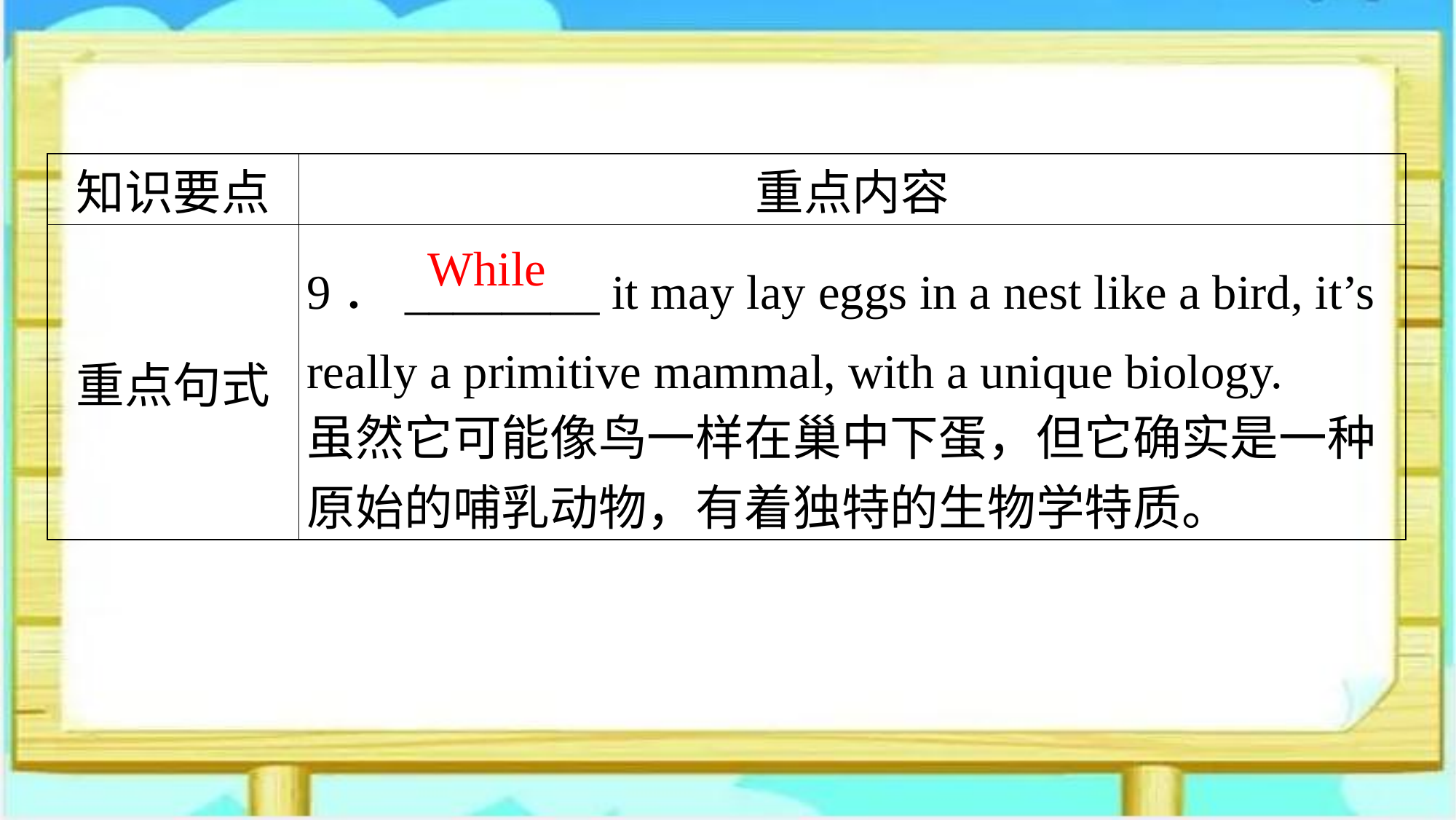

| 知识要点 | 重点内容 |
| --- | --- |
| 重点句式 | 9．\_\_\_\_\_\_\_\_ it may lay eggs in a nest like a bird, it’s really a primitive mammal, with a unique biology. 虽然它可能像鸟一样在巢中下蛋，但它确实是一种原始的哺乳动物，有着独特的生物学特质。 |
While